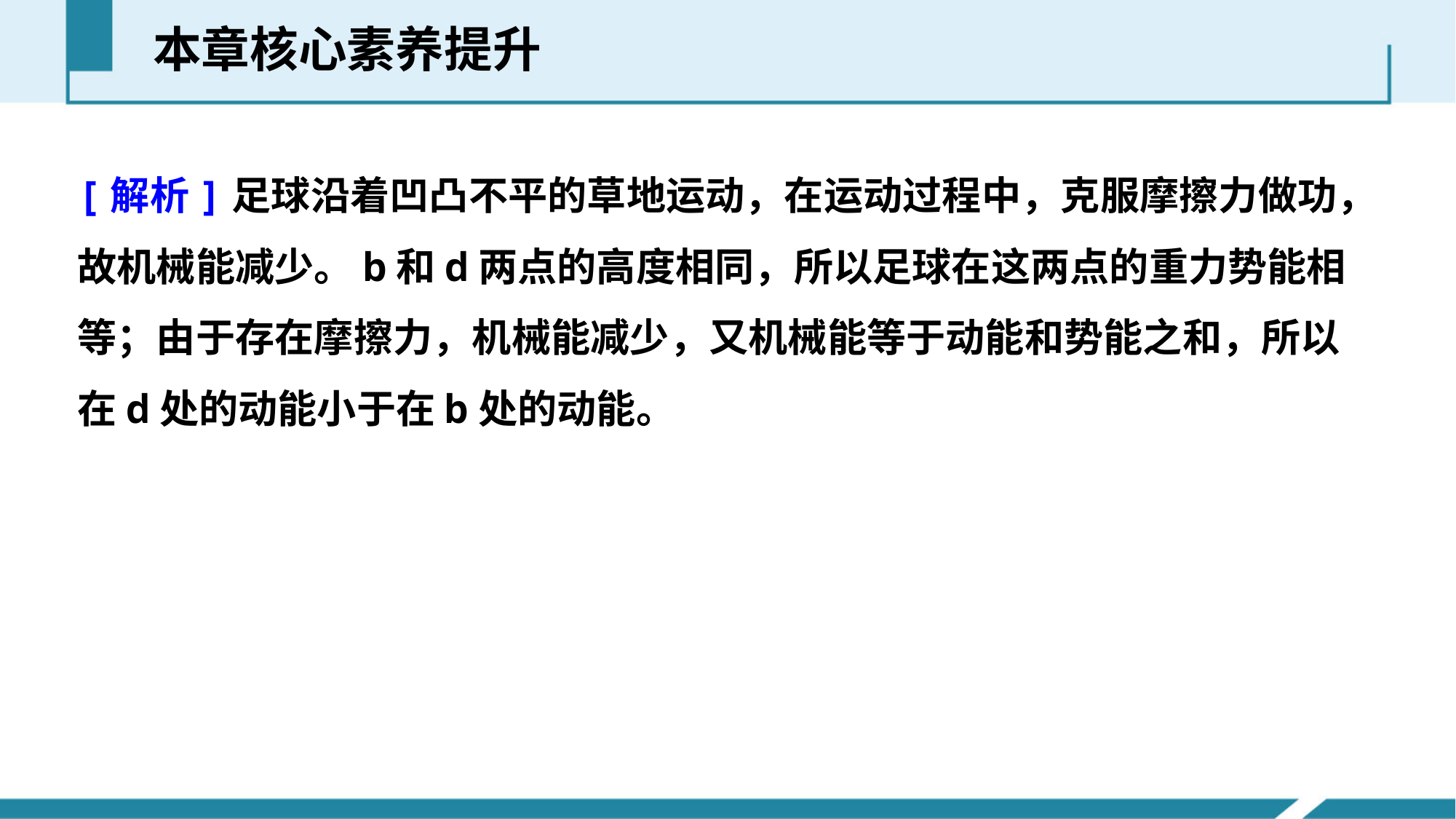

本章核心素养提升
[解析]足球沿着凹凸不平的草地运动，在运动过程中，克服摩擦力做功，故机械能减少。b和d两点的高度相同，所以足球在这两点的重力势能相等；由于存在摩擦力，机械能减少，又机械能等于动能和势能之和，所以在d处的动能小于在b处的动能。